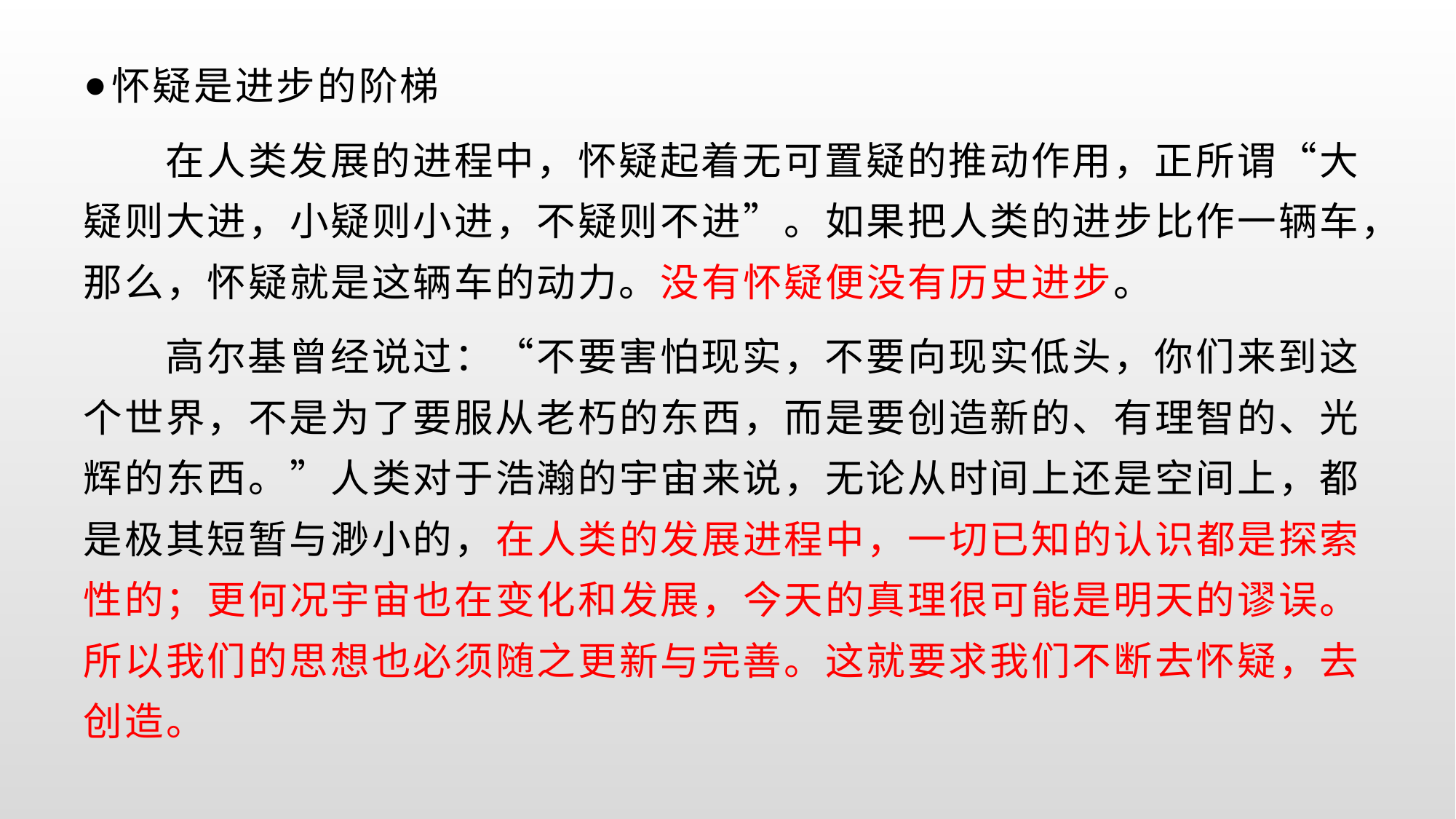

怀疑是进步的阶梯
在人类发展的进程中，怀疑起着无可置疑的推动作用，正所谓“大疑则大进，小疑则小进，不疑则不进”。如果把人类的进步比作一辆车，那么，怀疑就是这辆车的动力。没有怀疑便没有历史进步。
高尔基曾经说过：“不要害怕现实，不要向现实低头，你们来到这个世界，不是为了要服从老朽的东西，而是要创造新的、有理智的、光辉的东西。”人类对于浩瀚的宇宙来说，无论从时间上还是空间上，都是极其短暂与渺小的，在人类的发展进程中，一切已知的认识都是探索性的；更何况宇宙也在变化和发展，今天的真理很可能是明天的谬误。所以我们的思想也必须随之更新与完善。这就要求我们不断去怀疑，去创造。